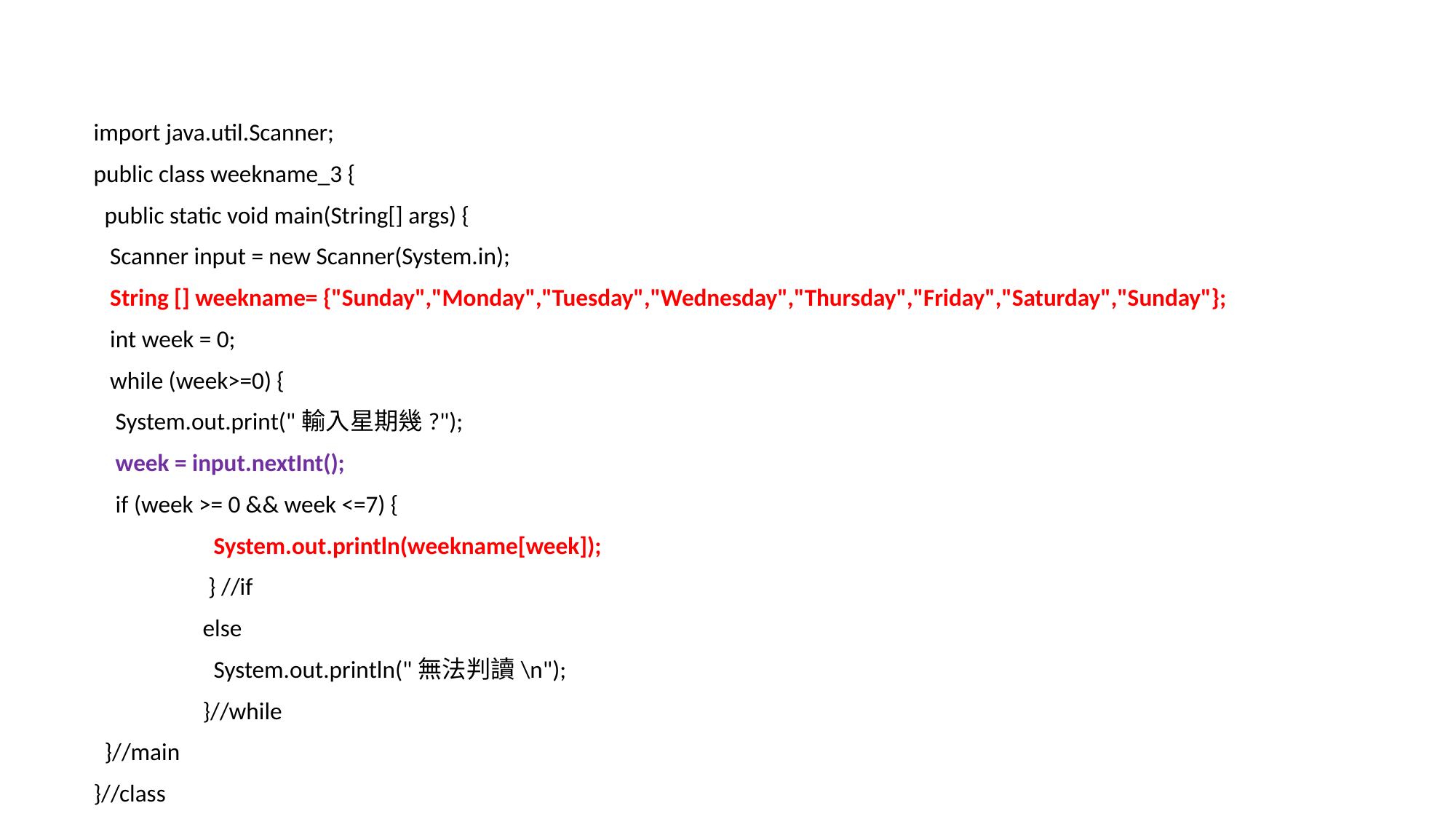

#
import java.util.Scanner;
public class weekname_3 {
  public static void main(String[] args) {
   Scanner input = new Scanner(System.in);
   String [] weekname= {"Sunday","Monday","Tuesday","Wednesday","Thursday","Friday","Saturday","Sunday"};
   int week = 0;
   while (week>=0) {
    System.out.print("輸入星期幾?");
    week = input.nextInt();
    if (week >= 0 && week <=7) {
	  System.out.println(weekname[week]);
	 } //if
	else
	  System.out.println("無法判讀\n");
	}//while
  }//main
}//class